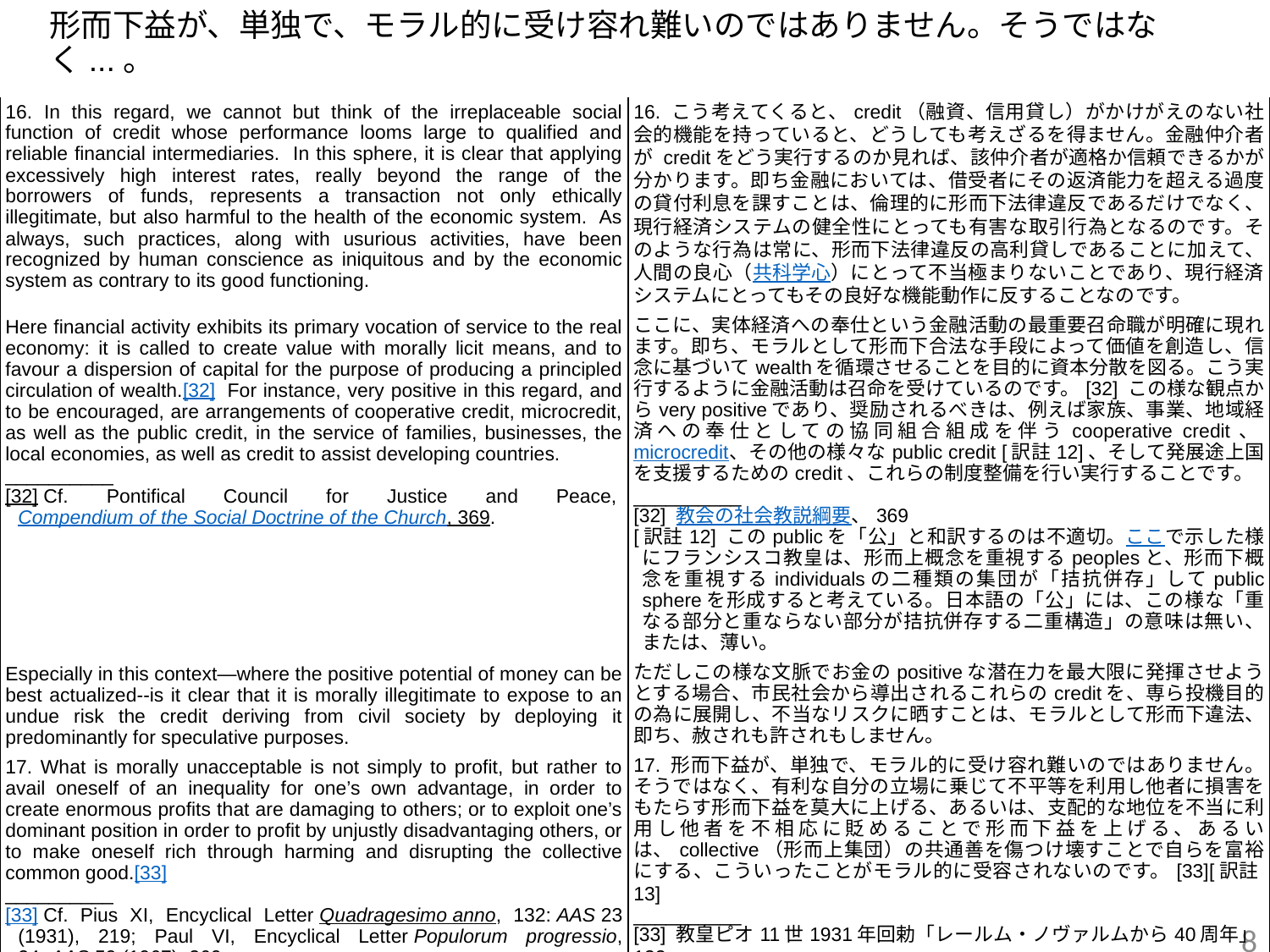

# 形而下益が、単独で、モラル的に受け容れ難いのではありません。そうではなく...。
| 16. In this regard, we cannot but think of the irreplaceable social function of credit whose performance looms large to qualified and reliable financial intermediaries. In this sphere, it is clear that applying excessively high interest rates, really beyond the range of the borrowers of funds, represents a transaction not only ethically illegitimate, but also harmful to the health of the economic system. As always, such practices, along with usurious activities, have been recognized by human conscience as iniquitous and by the economic system as contrary to its good functioning. | 16. こう考えてくると、credit（融資、信用貸し）がかけがえのない社会的機能を持っていると、どうしても考えざるを得ません。金融仲介者が creditをどう実行するのか見れば、該仲介者が適格か信頼できるかが分かります。即ち金融においては、借受者にその返済能力を超える過度の貸付利息を課すことは、倫理的に形而下法律違反であるだけでなく、現行経済システムの健全性にとっても有害な取引行為となるのです。そのような行為は常に、形而下法律違反の高利貸しであることに加えて、人間の良心（共科学心）にとって不当極まりないことであり、現行経済システムにとってもその良好な機能動作に反することなのです。 |
| --- | --- |
| Here financial activity exhibits its primary vocation of service to the real economy: it is called to create value with morally licit means, and to favour a dispersion of capital for the purpose of producing a principled circulation of wealth.[32]  For instance, very positive in this regard, and to be encouraged, are arrangements of cooperative credit, microcredit, as well as the public credit, in the service of families, businesses, the local economies, as well as credit to assist developing countries. \_\_\_\_\_\_\_\_\_\_ [32] Cf. Pontifical Council for Justice and Peace, Compendium of the Social Doctrine of the Church, 369. | ここに、実体経済への奉仕という金融活動の最重要召命職が明確に現れます。即ち、モラルとして形而下合法な手段によって価値を創造し、信念に基づいてwealthを循環させることを目的に資本分散を図る。こう実行するように金融活動は召命を受けているのです。[32] この様な観点からvery positiveであり、奨励されるべきは、例えば家族、事業、地域経済への奉仕としての協同組合組成を伴うcooperative credit、microcredit、その他の様々なpublic credit [訳註12]、そして発展途上国を支援するためのcredit、これらの制度整備を行い実行することです。 \_\_\_\_\_\_\_\_\_\_ [32] 教会の社会教説綱要、369 [訳註12] このpublicを「公」と和訳するのは不適切。ここで示した様にフランシスコ教皇は、形而上概念を重視するpeoplesと、形而下概念を重視するindividualsの二種類の集団が「拮抗併存」してpublic sphereを形成すると考えている。日本語の「公」には、この様な「重なる部分と重ならない部分が拮抗併存する二重構造」の意味は無い、または、薄い。 |
| Especially in this context—where the positive potential of money can be best actualized--is it clear that it is morally illegitimate to expose to an undue risk the credit deriving from civil society by deploying it predominantly for speculative purposes. | ただしこの様な文脈でお金のpositiveな潜在力を最大限に発揮させようとする場合、市民社会から導出されるこれらのcreditを、専ら投機目的の為に展開し、不当なリスクに晒すことは、モラルとして形而下違法、即ち、赦されも許されもしません。 |
| 17. What is morally unacceptable is not simply to profit, but rather to avail oneself of an inequality for one’s own advantage, in order to create enormous profits that are damaging to others; or to exploit one’s dominant position in order to profit by unjustly disadvantaging others, or to make oneself rich through harming and disrupting the collective common good.[33] \_\_\_\_\_\_\_\_\_\_ [33] Cf. Pius XI, Encyclical Letter Quadragesimo anno, 132: AAS 23 (1931), 219; Paul VI, Encyclical Letter Populorum progressio, 24: AAS 59 (1967), 269. | 17. 形而下益が、単独で、モラル的に受け容れ難いのではありません。そうではなく、有利な自分の立場に乗じて不平等を利用し他者に損害をもたらす形而下益を莫大に上げる、あるいは、支配的な地位を不当に利用し他者を不相応に貶めることで形而下益を上げる、あるいは、collective（形而上集団）の共通善を傷つけ壊すことで自らを富裕にする、こういったことがモラル的に受容されないのです。[33][訳註13] \_\_\_\_\_\_\_\_\_\_ [33] 教皇ピオ11世1931年回勅「レールム・ノヴァルムから40周年」132 [訳註13] the right to collective self-defense（形而上集団的自衛権）の根拠が読み取れる。 |
8